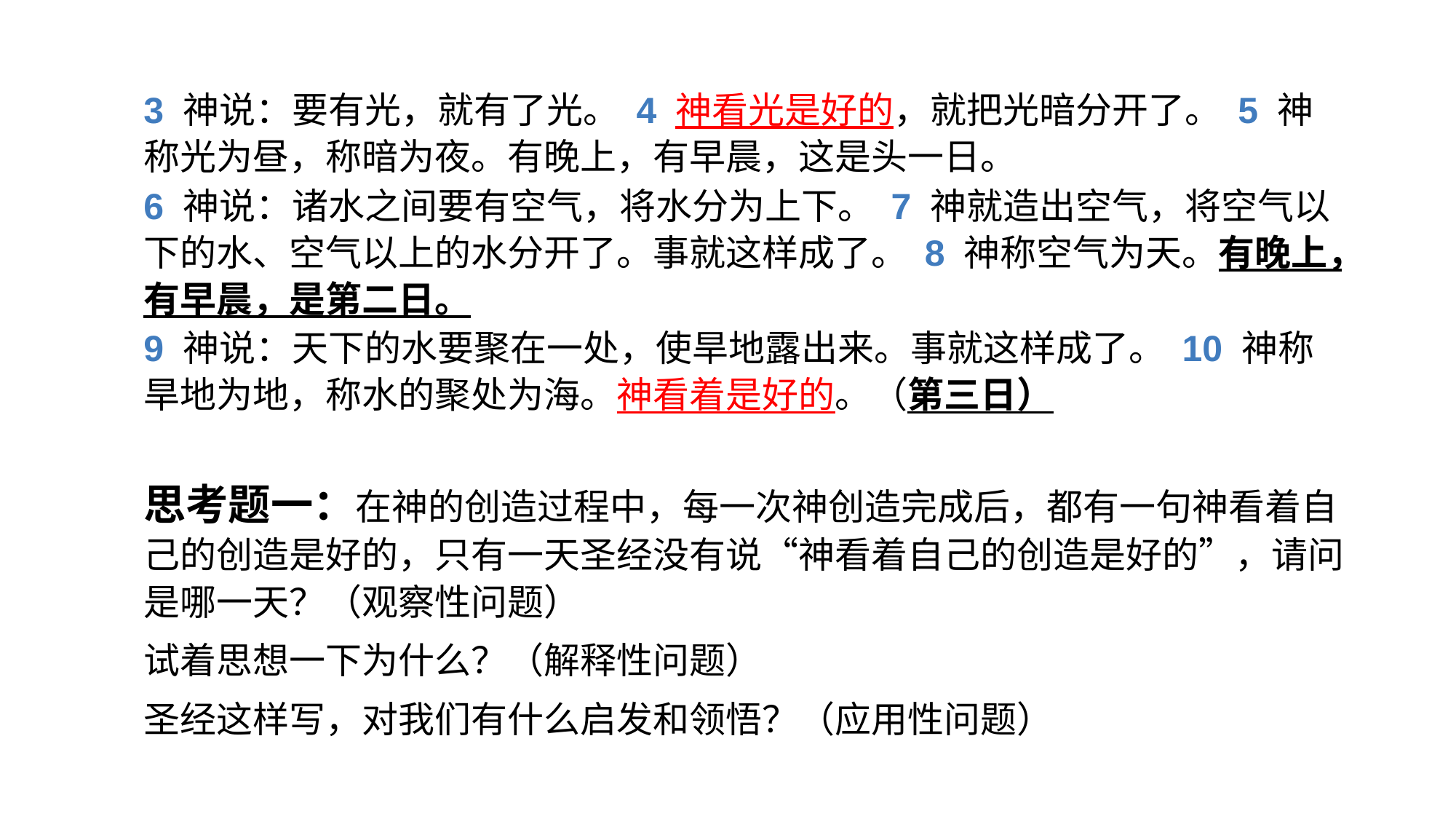

3 神说：要有光，就有了光。 4 神看光是好的，就把光暗分开了。 5 神称光为昼，称暗为夜。有晚上，有早晨，这是头一日。
6 神说：诸水之间要有空气，将水分为上下。 7 神就造出空气，将空气以下的水、空气以上的水分开了。事就这样成了。 8 神称空气为天。有晚上，有早晨，是第二日。
9 神说：天下的水要聚在一处，使旱地露出来。事就这样成了。 10 神称旱地为地，称水的聚处为海。神看着是好的。（第三日）

思考题一：在神的创造过程中，每一次神创造完成后，都有一句神看着自己的创造是好的，只有一天圣经没有说“神看着自己的创造是好的”，请问是哪一天？（观察性问题）
试着思想一下为什么？（解释性问题）
圣经这样写，对我们有什么启发和领悟？（应用性问题）